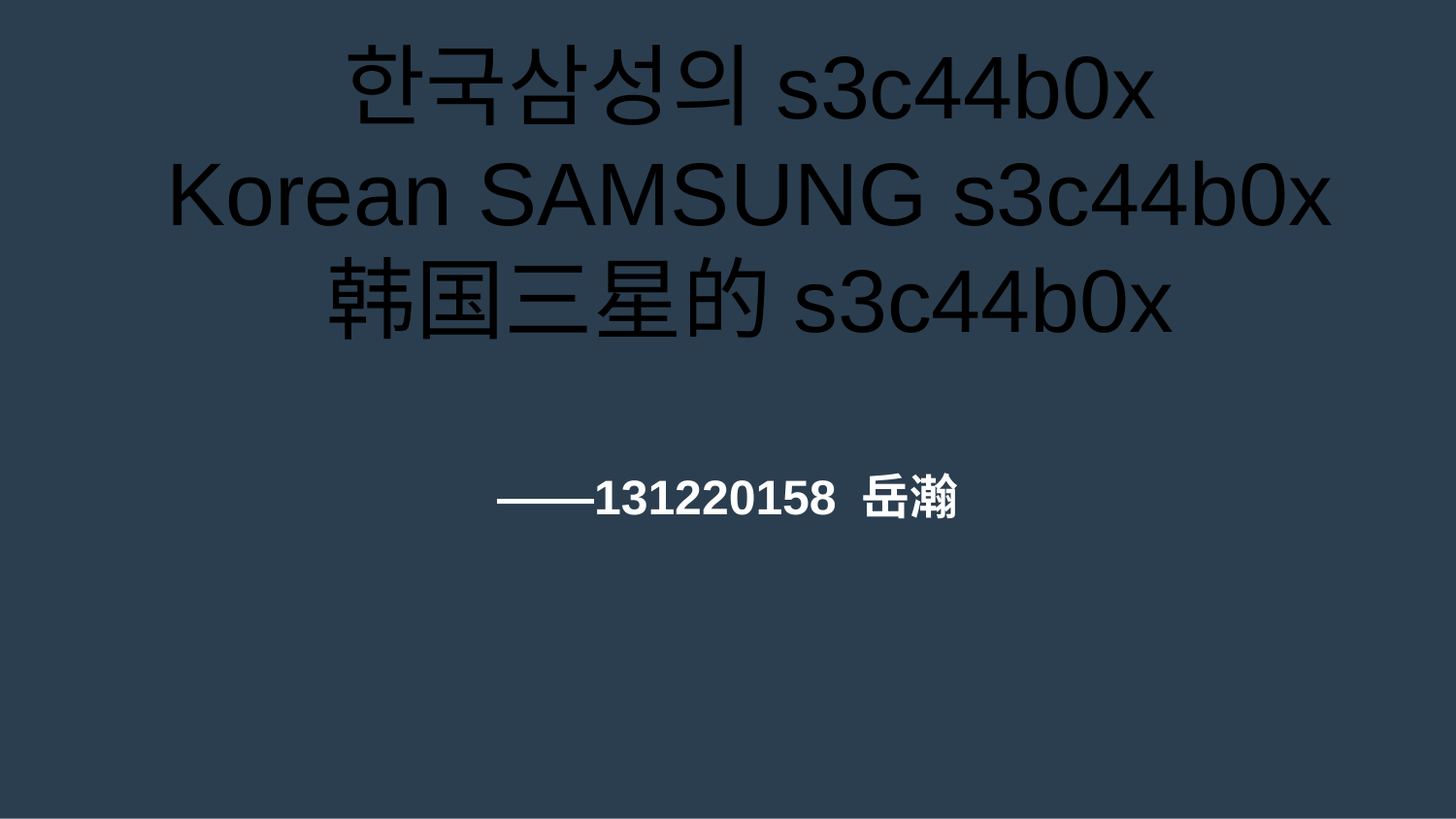

한국삼성의s3c44b0x
Korean SAMSUNG s3c44b0x
韩国三星的s3c44b0x
——131220158 岳瀚